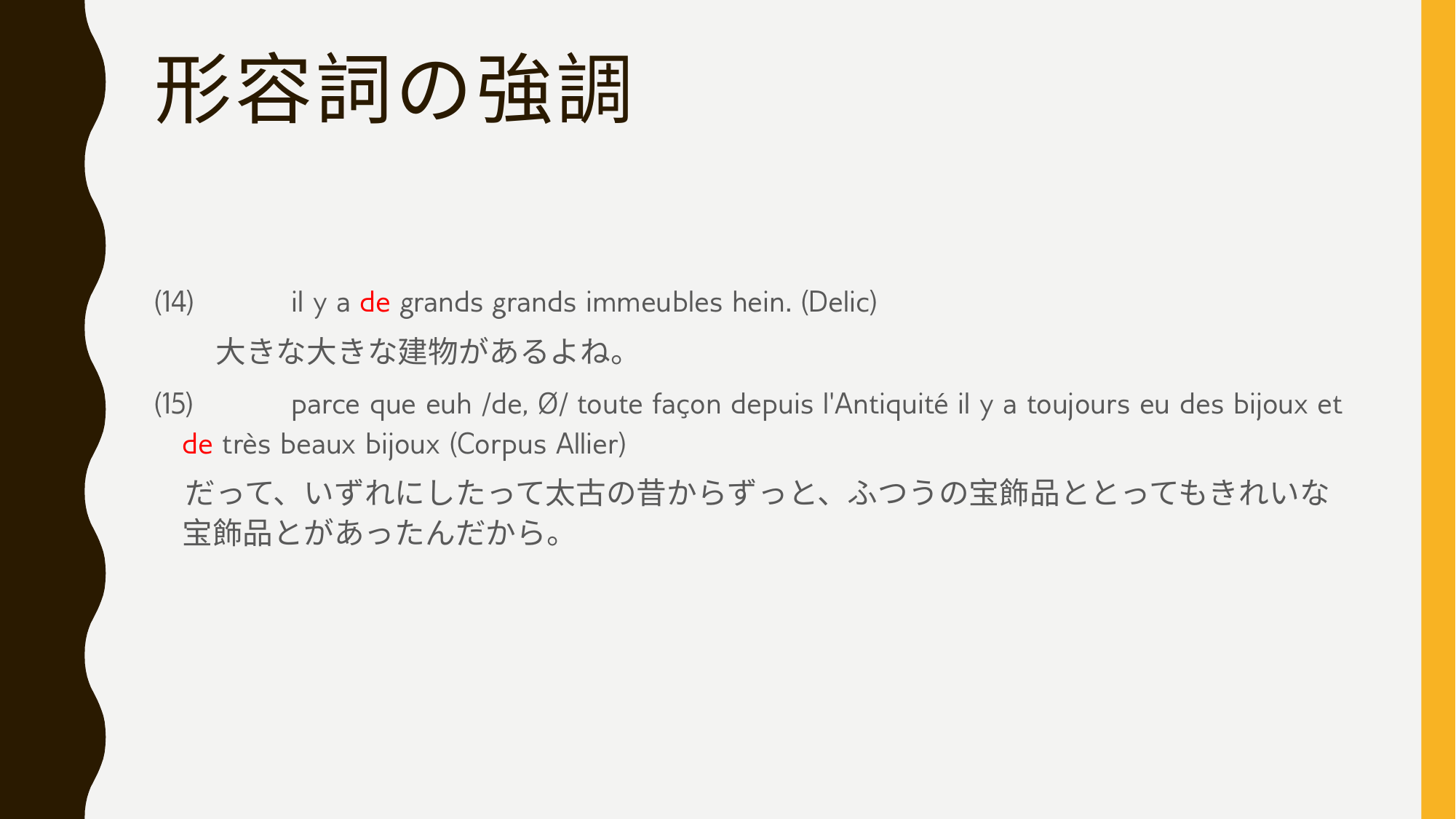

# 形容詞の強調
(14)	il y a de grands grands immeubles hein. (Delic)
　　大きな大きな建物があるよね。
(15)	parce que euh /de, Ø/ toute façon depuis l'Antiquité il y a toujours eu des bijoux et de très beaux bijoux (Corpus Allier)
　だって、いずれにしたって太古の昔からずっと、ふつうの宝飾品ととってもきれいな宝飾品とがあったんだから。